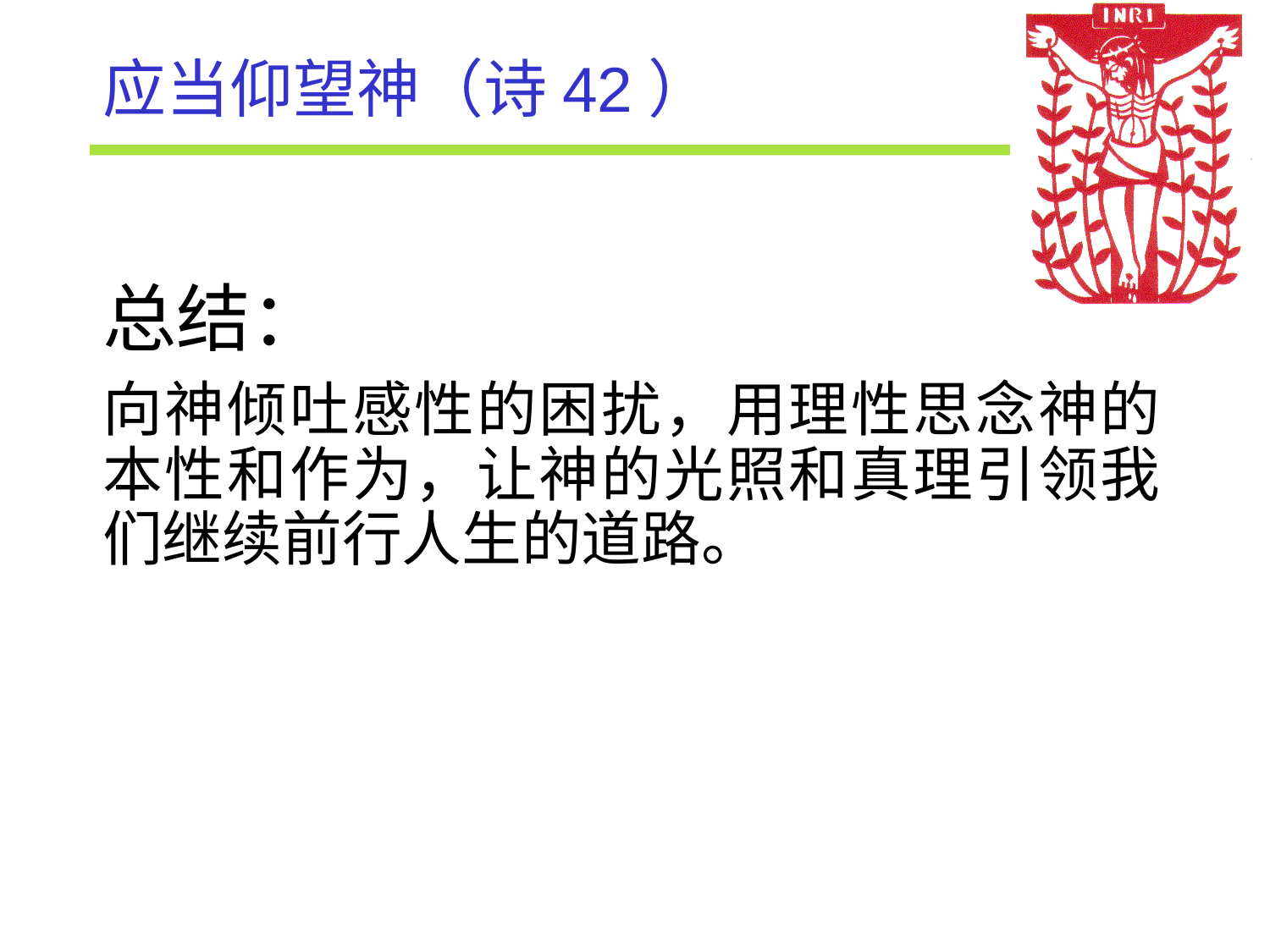

# 应当仰望神（诗42）

总结：
向神倾吐感性的困扰，用理性思念神的本性和作为，让神的光照和真理引领我们继续前行人生的道路。